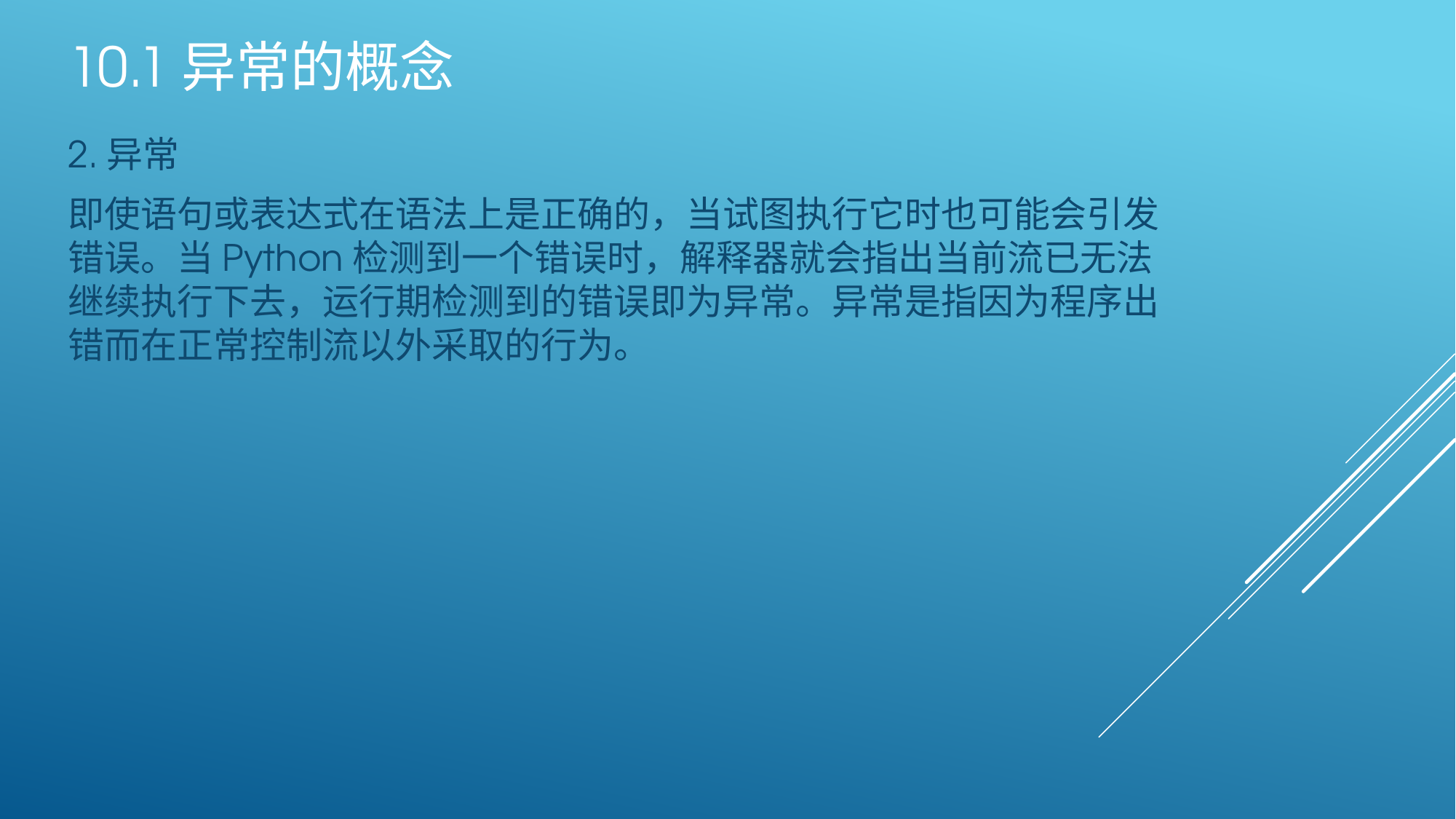

# 10.1异常的概念
2.异常
即使语句或表达式在语法上是正确的，当试图执行它时也可能会引发错误。当Python检测到一个错误时，解释器就会指出当前流已无法继续执行下去，运行期检测到的错误即为异常。异常是指因为程序出错而在正常控制流以外采取的行为。